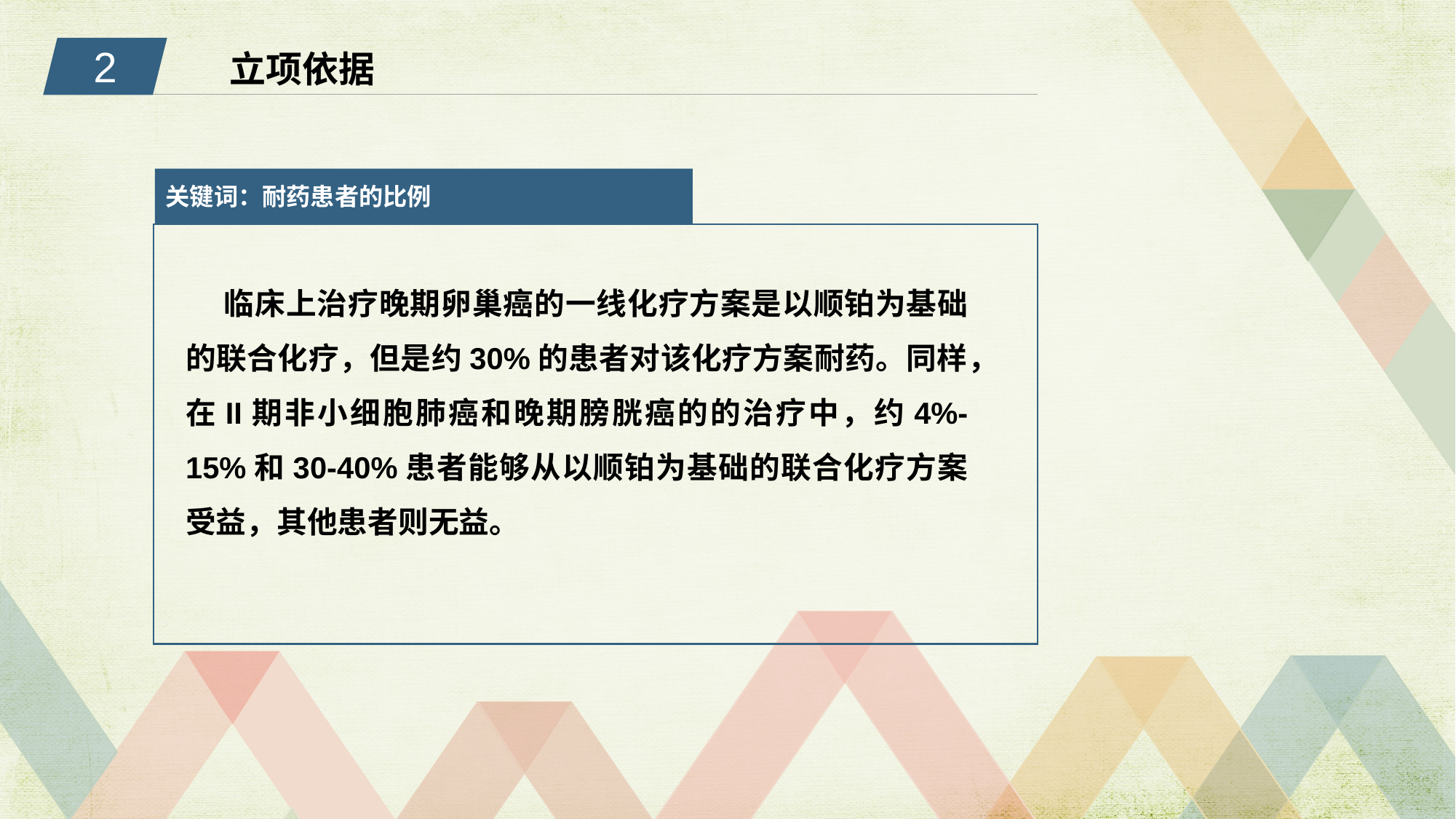

2

立项依据

关键词：耐药患者的比例

    临床上治疗晚期卵巢癌的一线化疗方案是以顺铂为基础的联合化疗，但是约30%的患者对该化疗方案耐药。同样，在II期非小细胞肺癌和晚期膀胱癌的的治疗中，约4%-15%和30-40%患者能够从以顺铂为基础的联合化疗方案受益，其他患者则无益。